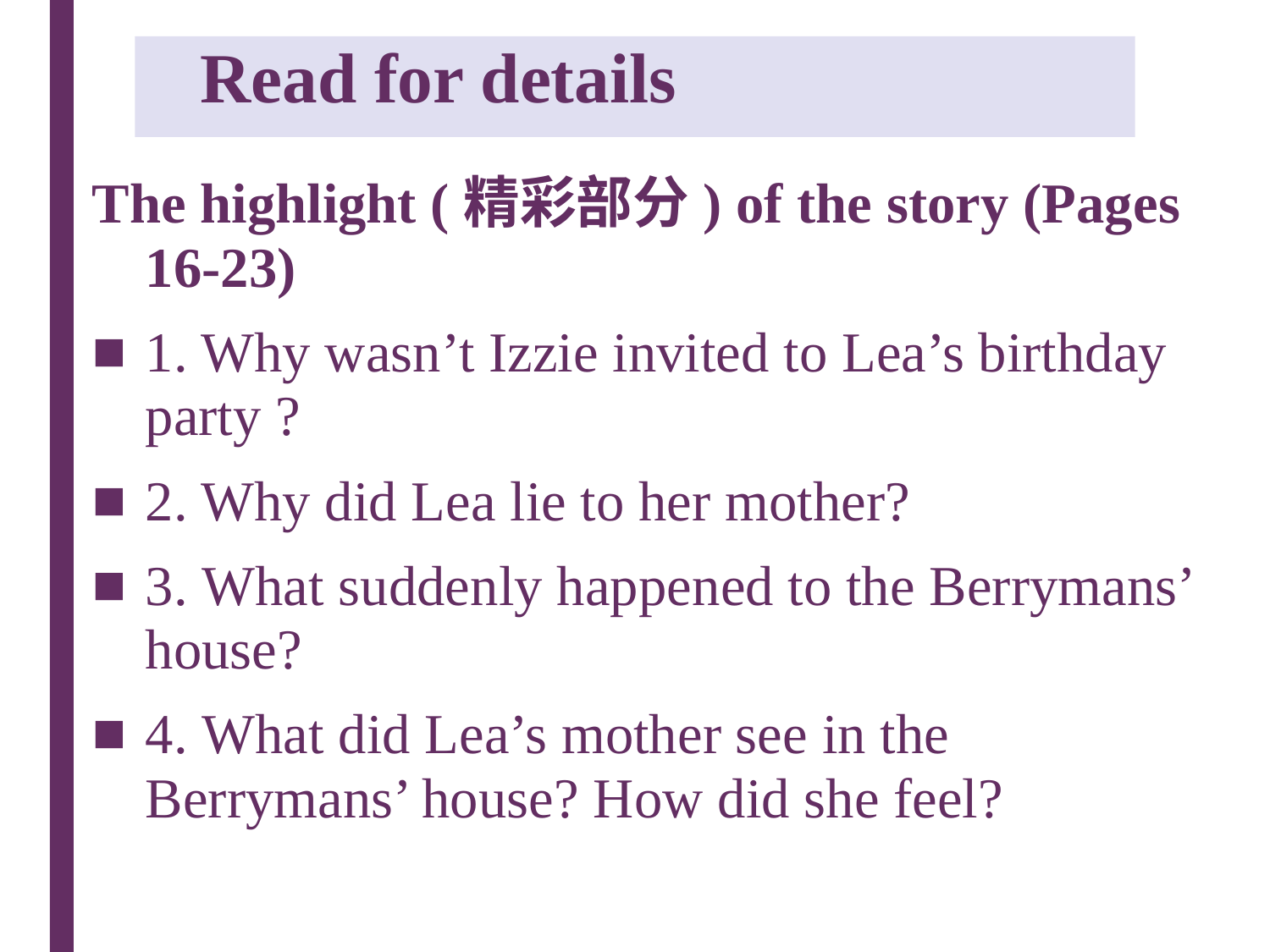

# Read for details
The highlight (精彩部分) of the story (Pages 16-23)
1. Why wasn’t Izzie invited to Lea’s birthday party ?
2. Why did Lea lie to her mother?
3. What suddenly happened to the Berrymans’ house?
4. What did Lea’s mother see in the Berrymans’ house? How did she feel?